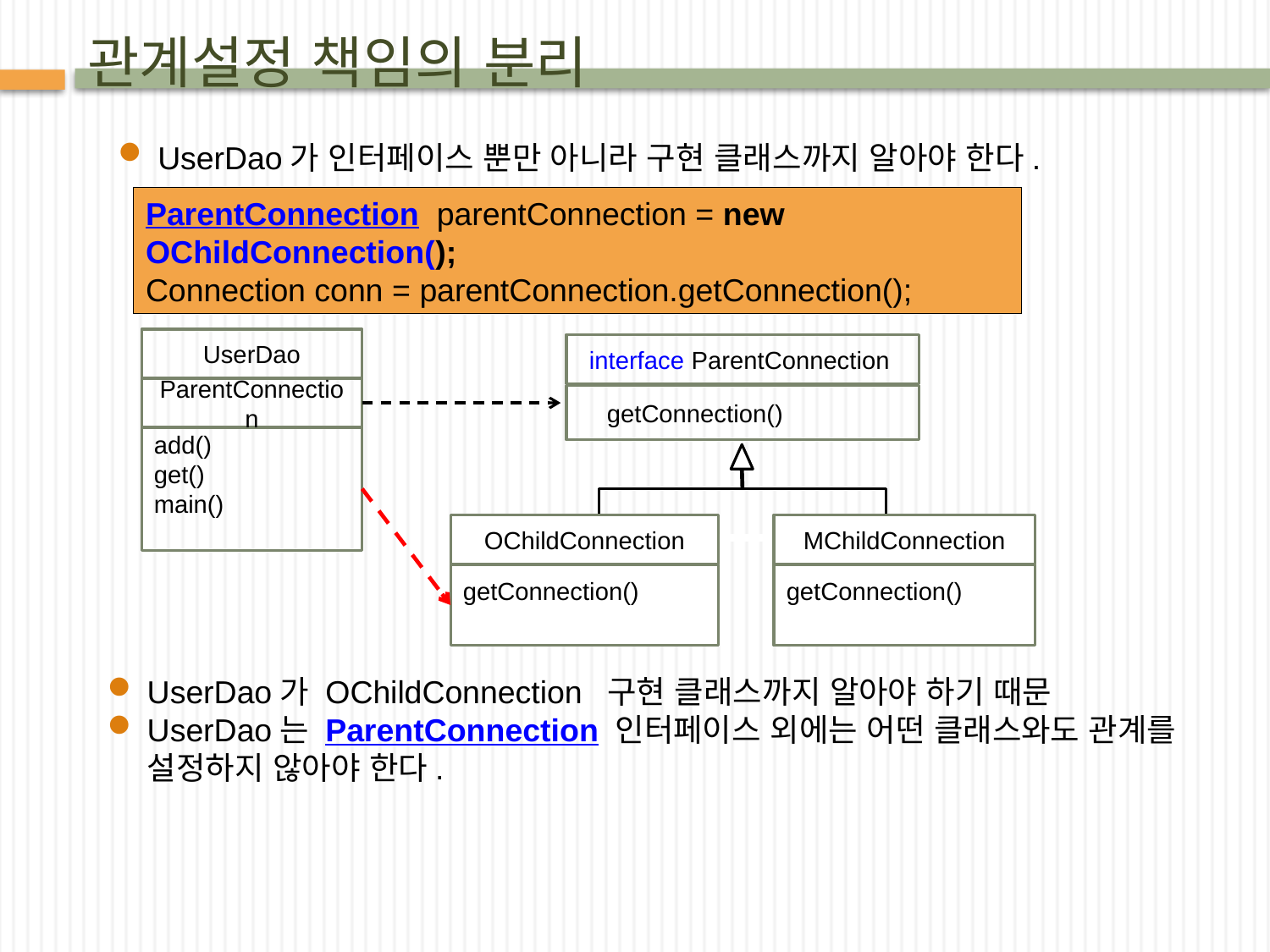

# 관계설정 책임의 분리
UserDao가 인터페이스 뿐만 아니라 구현 클래스까지 알아야 한다.
ParentConnection  parentConnection = new OChildConnection();
Connection conn = parentConnection.getConnection();
UserDao
ParentConnection
add()
get()
main()

interface ParentConnection
    getConnection()

OChildConnection
getConnection()

MChildConnection
getConnection()

UserDao가 OChildConnection  구현 클래스까지 알아야 하기 때문
UserDao는 ParentConnection 인터페이스 외에는 어떤 클래스와도 관계를 설정하지 않아야 한다.